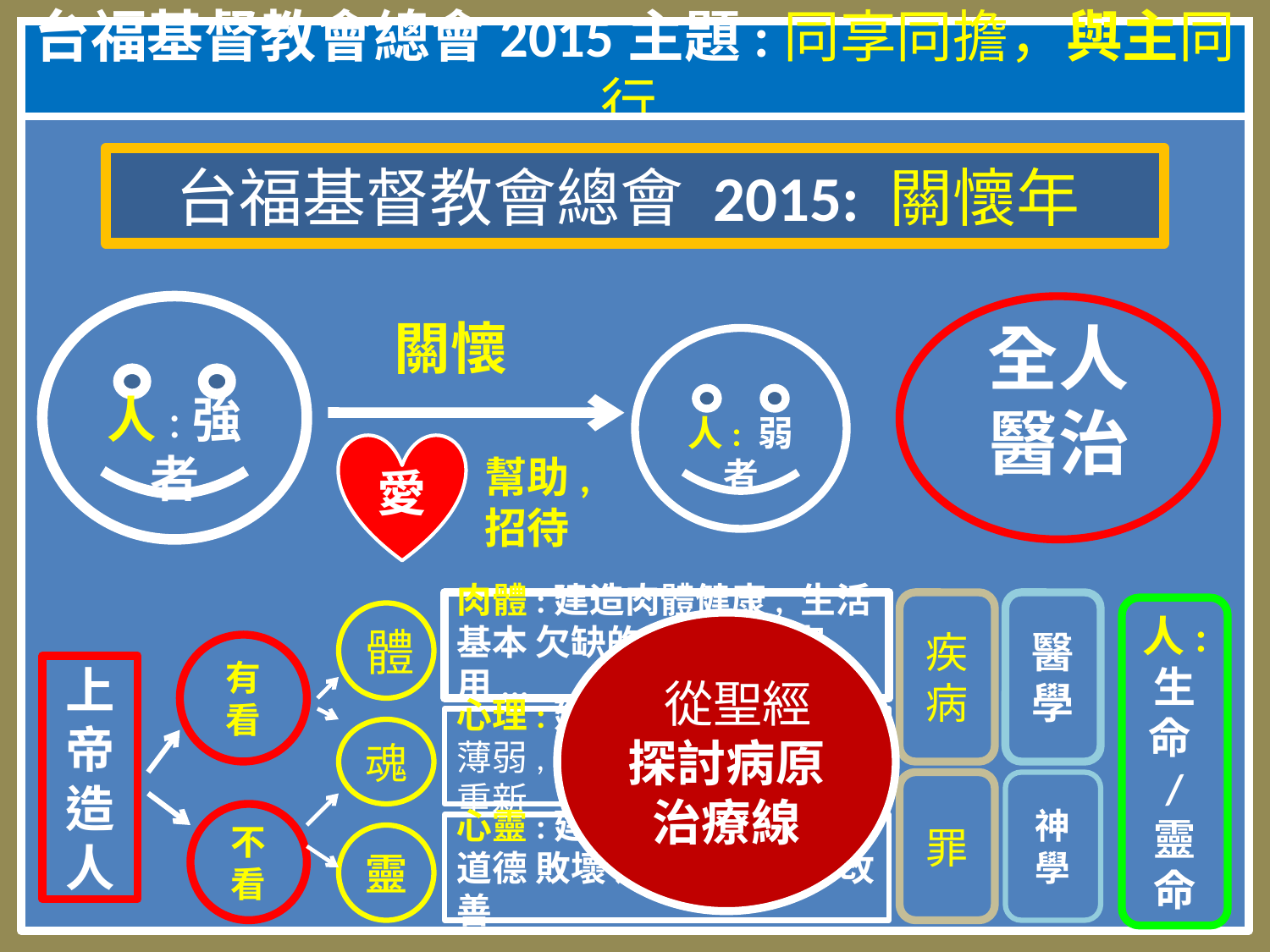

# 台福基督教會總會2015主題:同享同擔，與主同行

台福基督教會總會 2015: 關懷年

人:強者

全人
醫治

關懷

人: 弱者

愛
幫助,
招待

肉體:建造肉體健康, 生活基本 欠缺的需要:  吃穿 用..,

疾
病
醫
學
人:
生命/
靈命
體
 從聖經
探討病原治療線
有看
上帝造
人
心理:建造精神健康,心精薄弱,憂傷,迷失, 搞亂的重新
魂
罪
神學
不看
心靈:建造靈命健康, 信仰道德 敗壞 落下的 悔改 /改善
靈